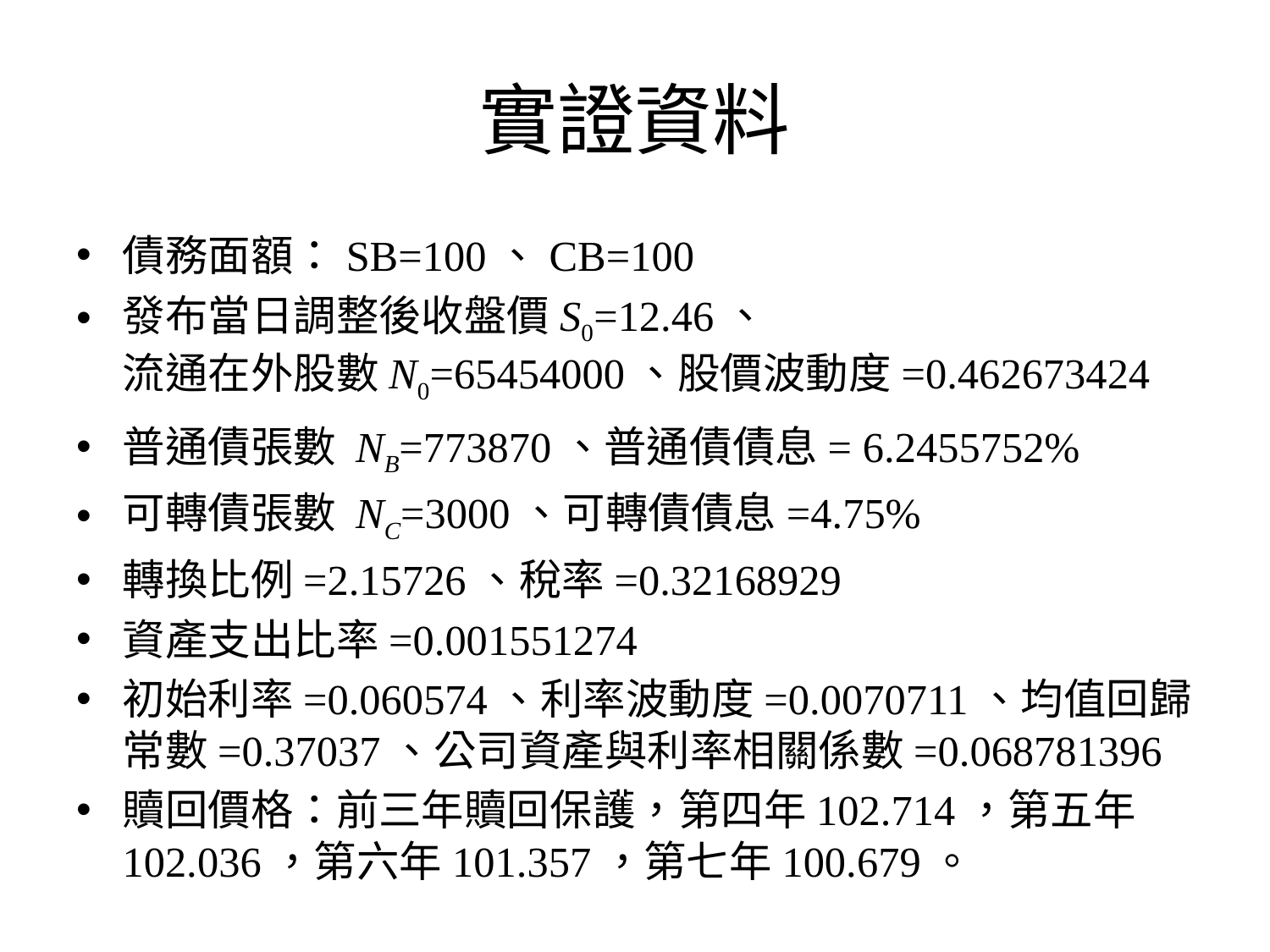

# 實證資料
債務面額：SB=100、CB=100
發布當日調整後收盤價S0=12.46、
流通在外股數N0=65454000、股價波動度=0.462673424
普通債張數 NB=773870、普通債債息= 6.2455752%
可轉債張數 NC=3000、可轉債債息=4.75%
轉換比例=2.15726、稅率=0.32168929
資產支出比率=0.001551274
初始利率=0.060574、利率波動度=0.0070711、均值回歸常數=0.37037、公司資產與利率相關係數=0.068781396
贖回價格：前三年贖回保護，第四年102.714，第五年102.036，第六年101.357，第七年100.679。